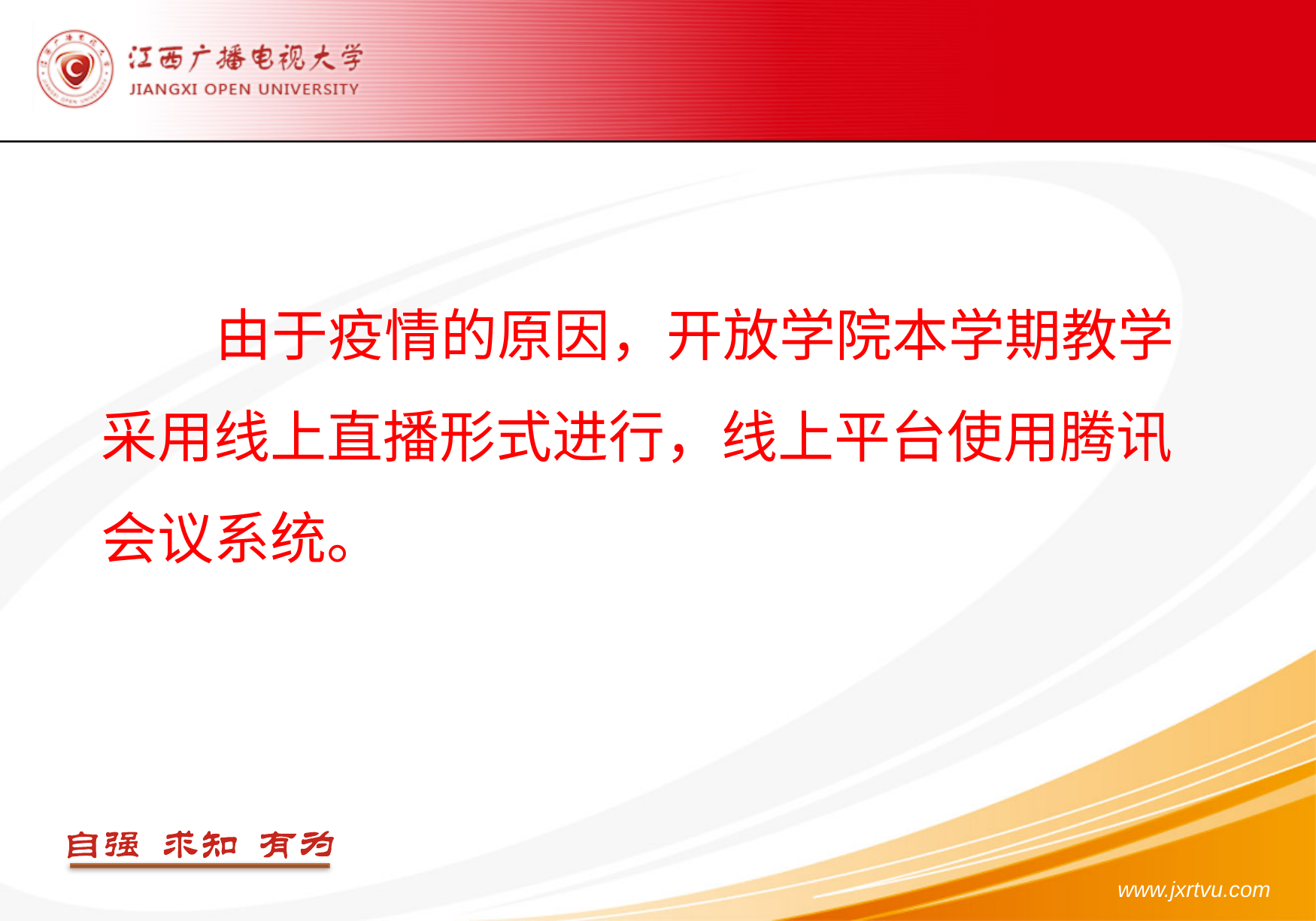

#
        由于疫情的原因，开放学院本学期教学采用线上直播形式进行，线上平台使用腾讯会议系统。